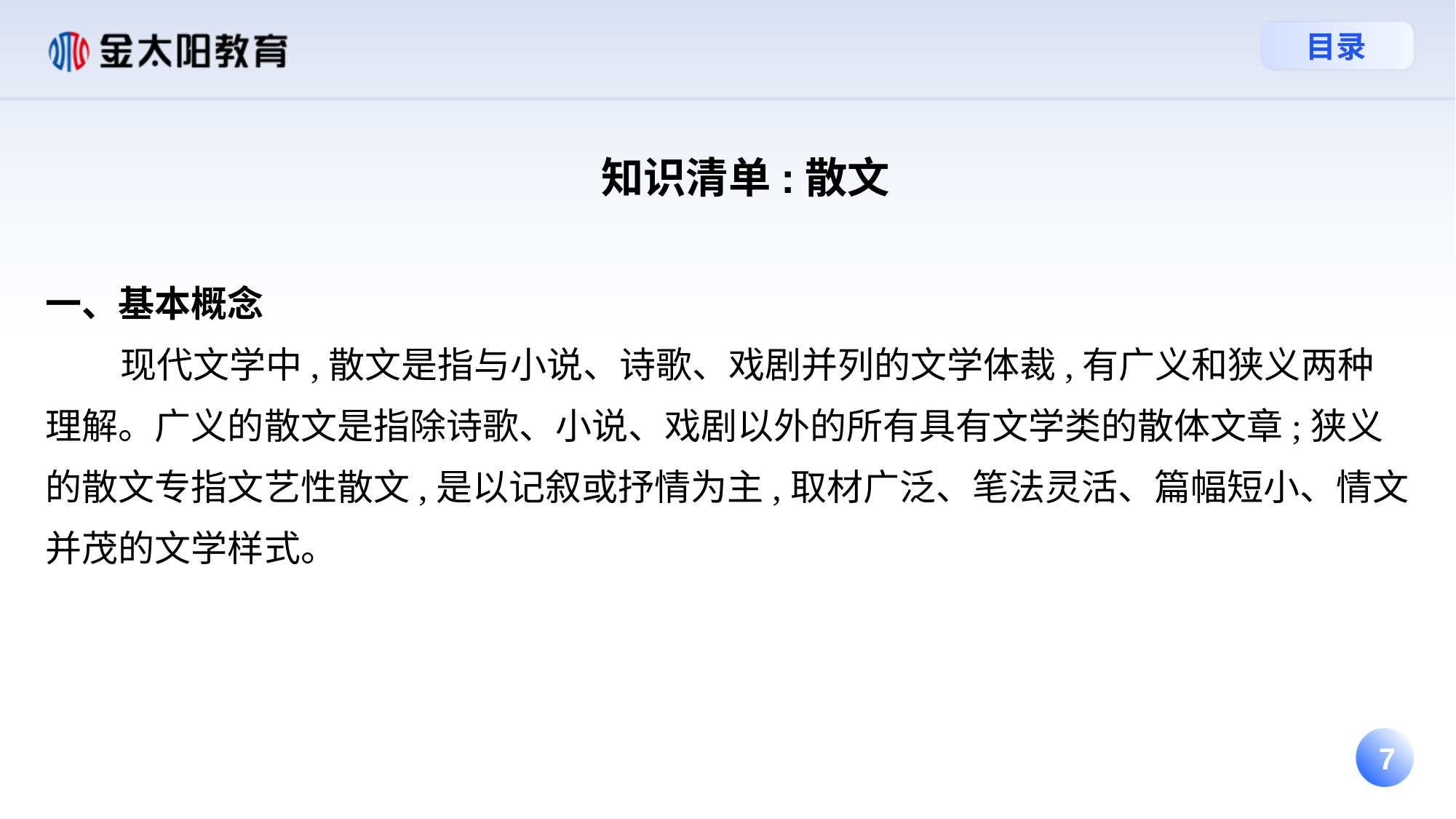

知识清单:散文

一、基本概念
        现代文学中,散文是指与小说、诗歌、戏剧并列的文学体裁,有广义和狭义两种理解。广义的散文是指除诗歌、小说、戏剧以外的所有具有文学类的散体文章;狭义的散文专指文艺性散文,是以记叙或抒情为主,取材广泛、笔法灵活、篇幅短小、情文并茂的文学样式。